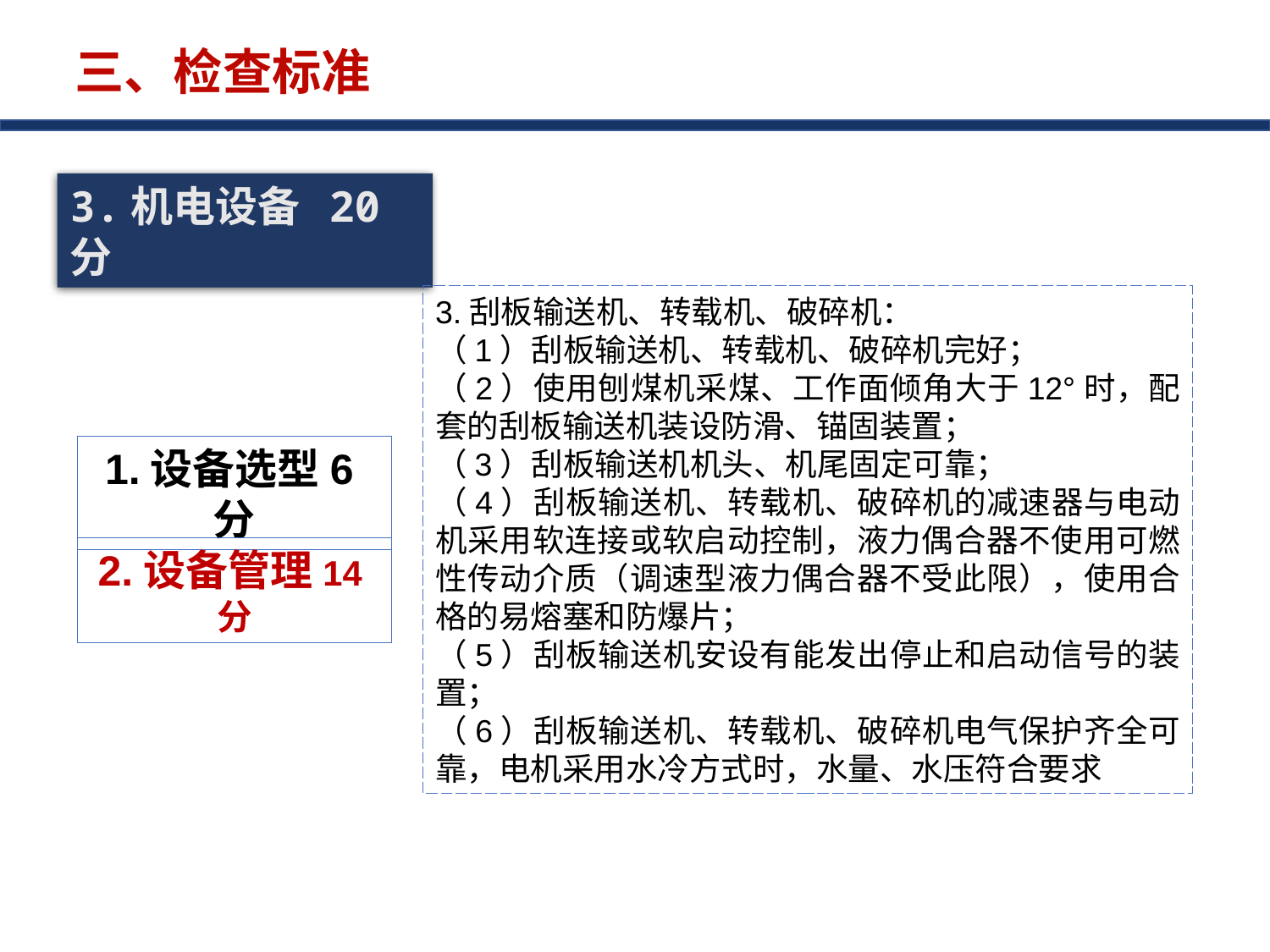

三、检查标准

3.机电设备  20分
3.刮板输送机、转载机、破碎机：
（1）刮板输送机、转载机、破碎机完好；
（2）使用刨煤机采煤、工作面倾角大于12°时，配套的刮板输送机装设防滑、锚固装置；
（3）刮板输送机机头、机尾固定可靠；
（4）刮板输送机、转载机、破碎机的减速器与电动机采用软连接或软启动控制，液力偶合器不使用可燃性传动介质（调速型液力偶合器不受此限），使用合格的易熔塞和防爆片；
（5）刮板输送机安设有能发出停止和启动信号的装置；
（6）刮板输送机、转载机、破碎机电气保护齐全可靠，电机采用水冷方式时，水量、水压符合要求
1.设备选型6分
2.设备管理14分